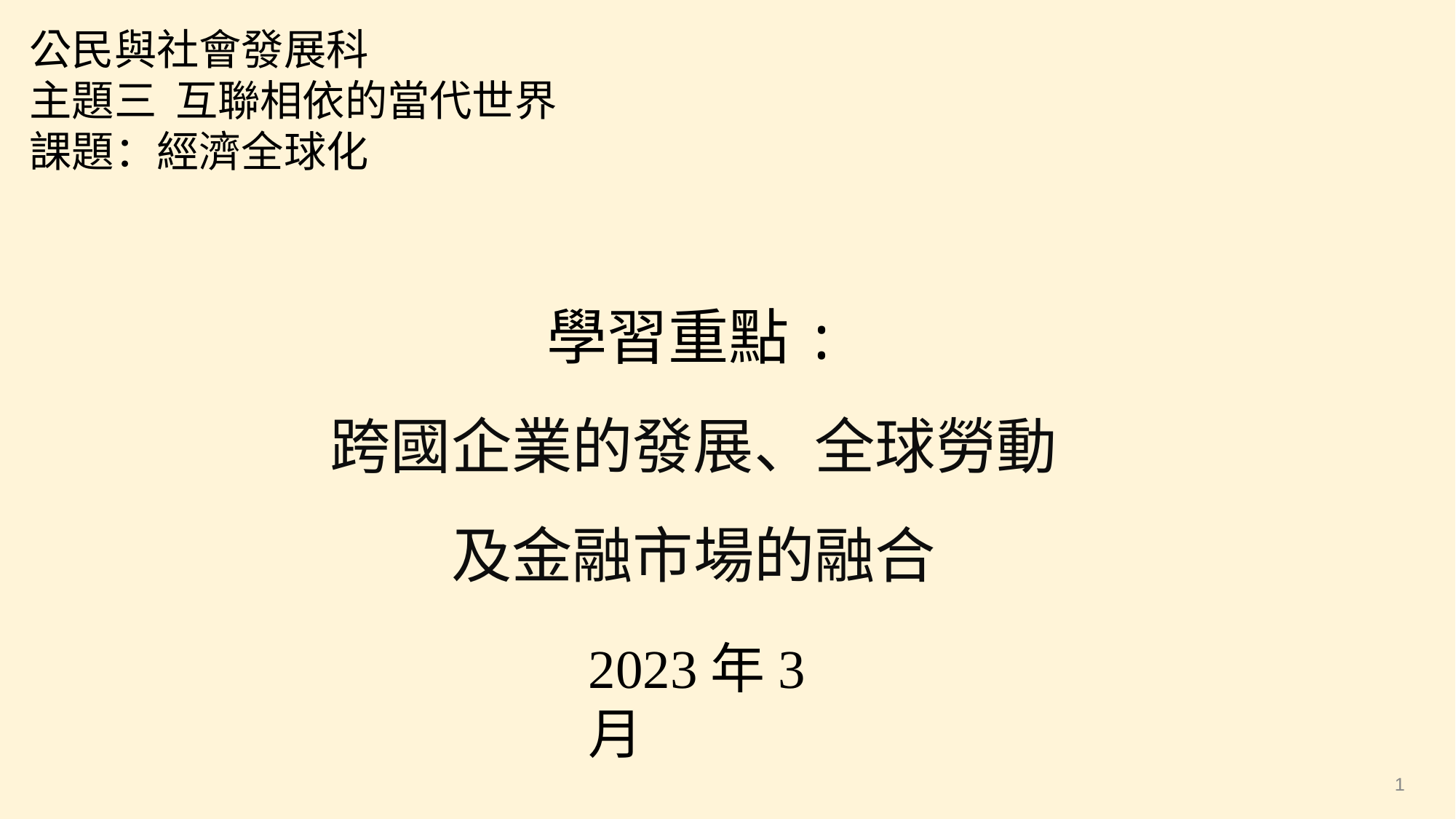

公民與社會發展科
主題三  互聯相依的當代世界
課題：經濟全球化
學習重點:
跨國企業的發展、全球勞動
及金融市場的融合
2023年3月